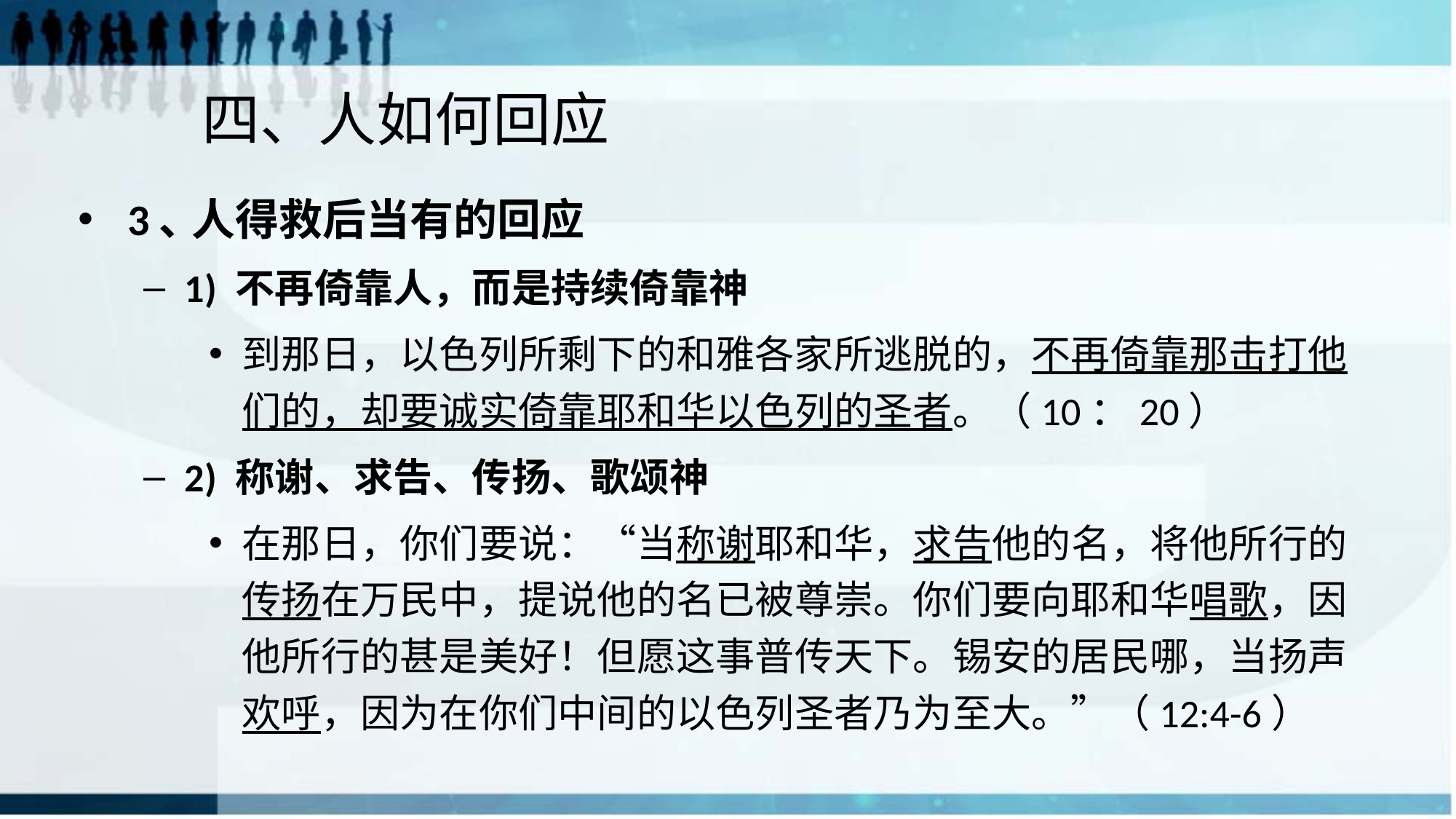

# 四、人如何回应
3､ 人得救后当有的回应
1) 不再倚靠人，而是持续倚靠神
到那日，以色列所剩下的和雅各家所逃脱的，不再倚靠那击打他们的，却要诚实倚靠耶和华以色列的圣者。（10：20）
2) 称谢、求告、传扬、歌颂神
在那日，你们要说：“当称谢耶和华，求告他的名，将他所行的传扬在万民中，提说他的名已被尊崇。你们要向耶和华唱歌，因他所行的甚是美好！但愿这事普传天下。锡安的居民哪，当扬声欢呼，因为在你们中间的以色列圣者乃为至大。”（12:4-6）